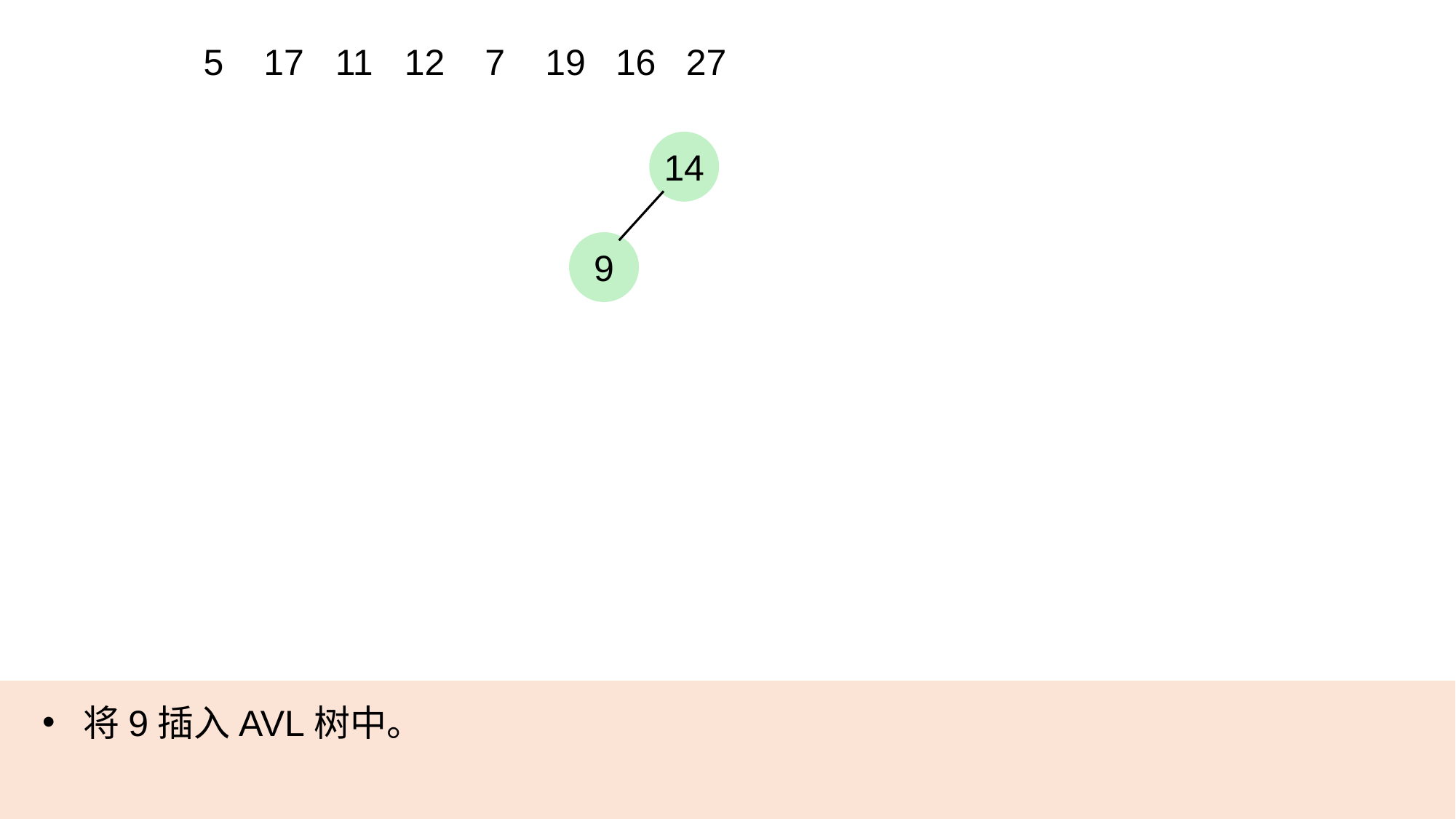

5
17
11
12
7
19
16
27

14

9

将9插入AVL树中。